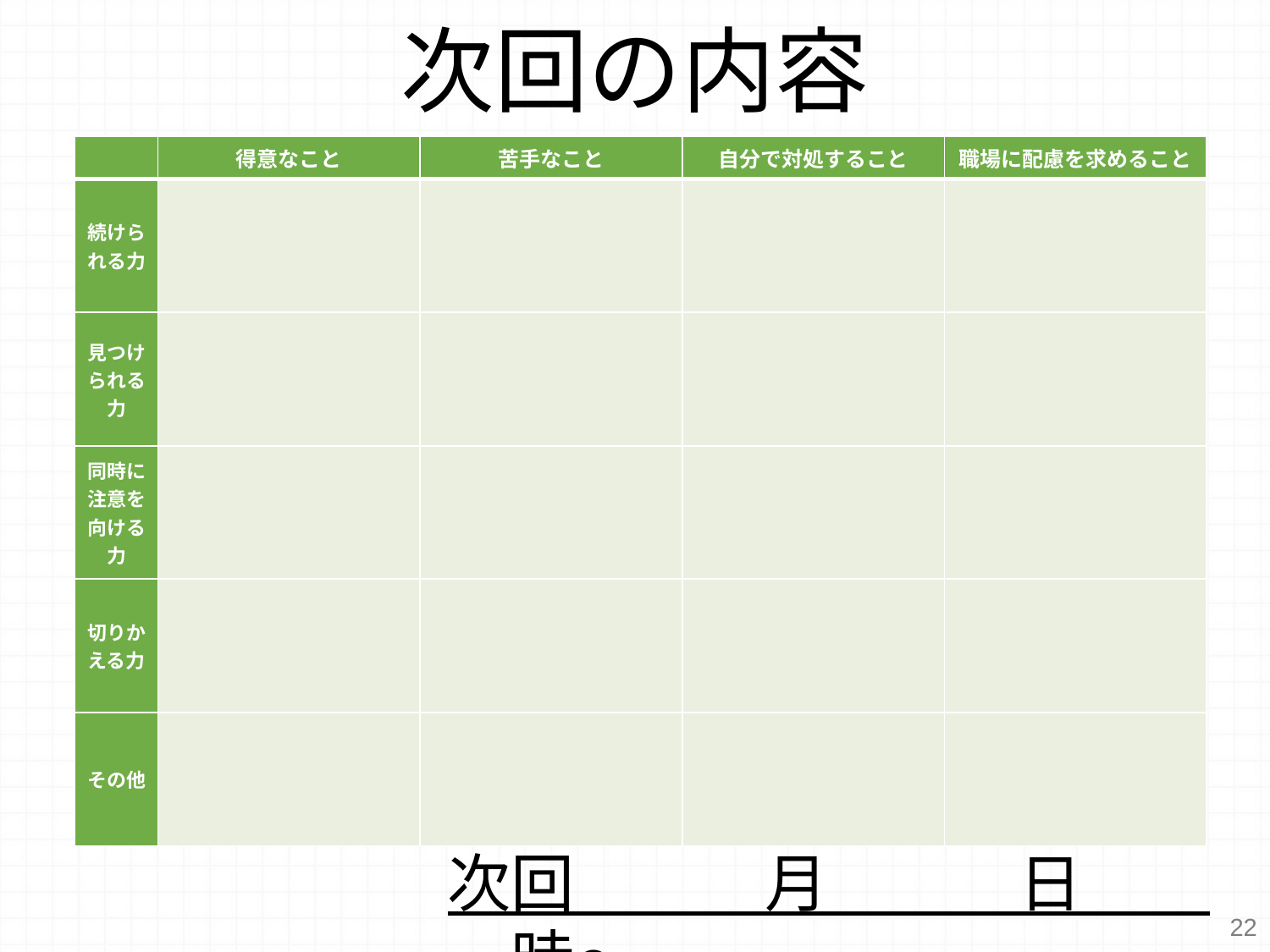

# 次回の内容
|  | 得意なこと | 苦手なこと | 自分で対処すること | 職場に配慮を求めること |
| --- | --- | --- | --- | --- |
| 続けられる力 |  |  |  |  |
| 見つけ られる力 |  |  |  |  |
| 同時に注意を向ける力 |  |  |  |  |
| 切りかえる力 |  |  |  |  |
| その他 |  |  |  |  |
次回　　　月　　　日　　　時～
22